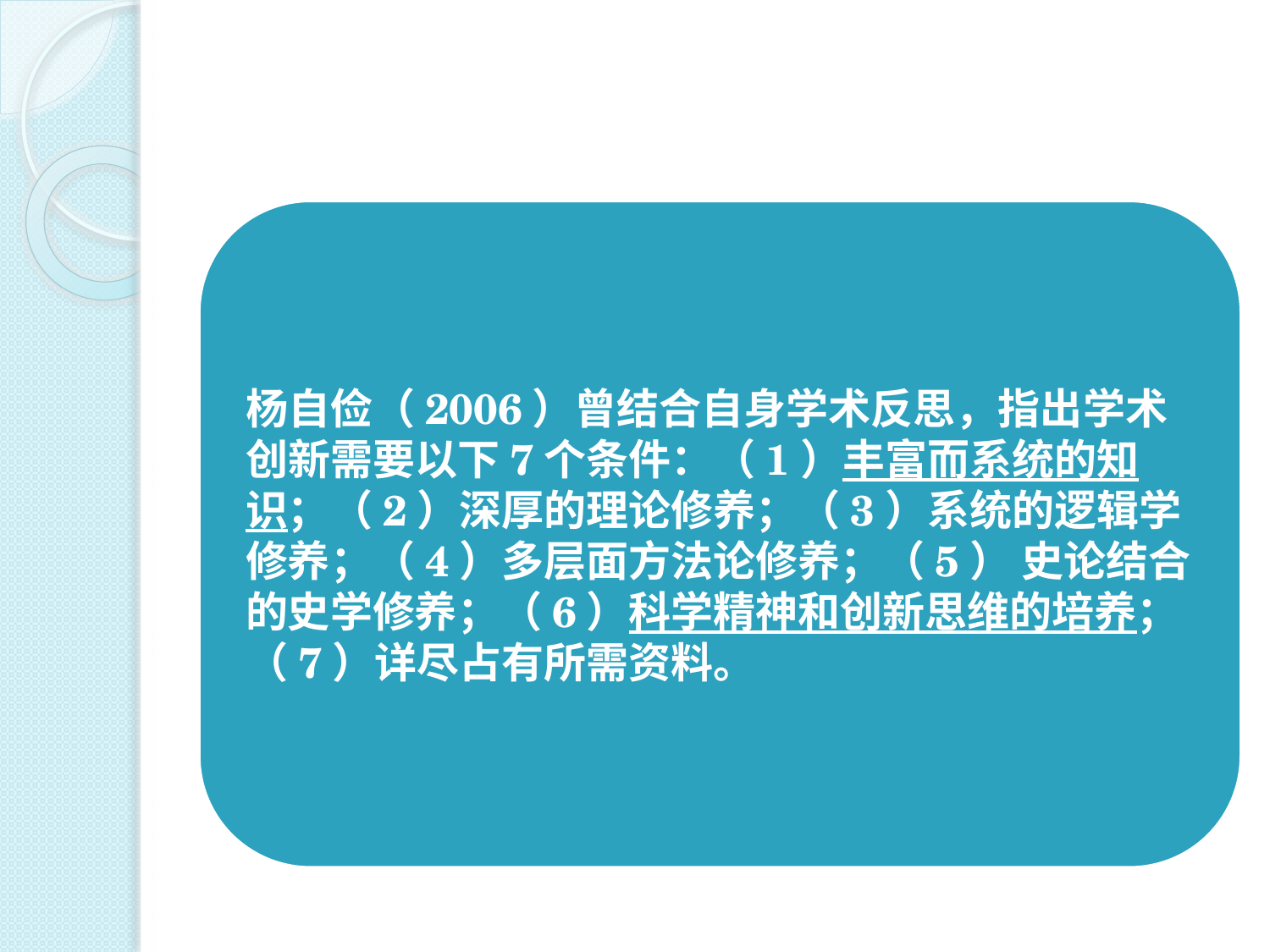

#
杨自俭（2006）曾结合自身学术反思，指出学术创新需要以下7个条件：（1）丰富而系统的知识；（2）深厚的理论修养；（3）系统的逻辑学修养；（4）多层面方法论修养；（5） 史论结合的史学修养；（6）科学精神和创新思维的培养；（7）详尽占有所需资料。